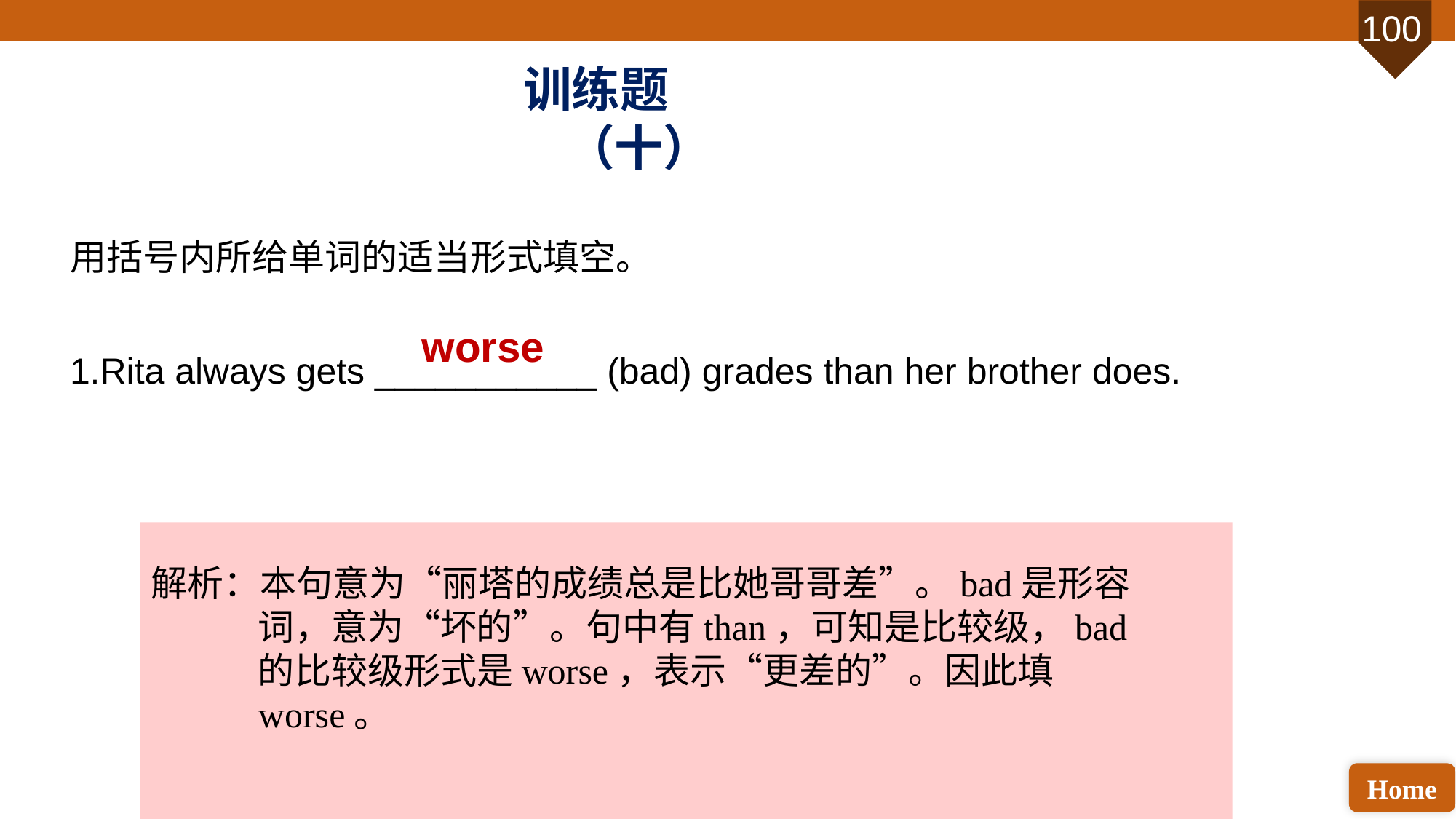

训练题（十）
用括号内所给单词的适当形式填空。

1.Rita always gets ___________ (bad) grades than her brother does.
worse

解析：本句意为“丽塔的成绩总是比她哥哥差”。bad是形容词，意为“坏的”。句中有than，可知是比较级，bad的比较级形式是worse，表示“更差的”。因此填worse。